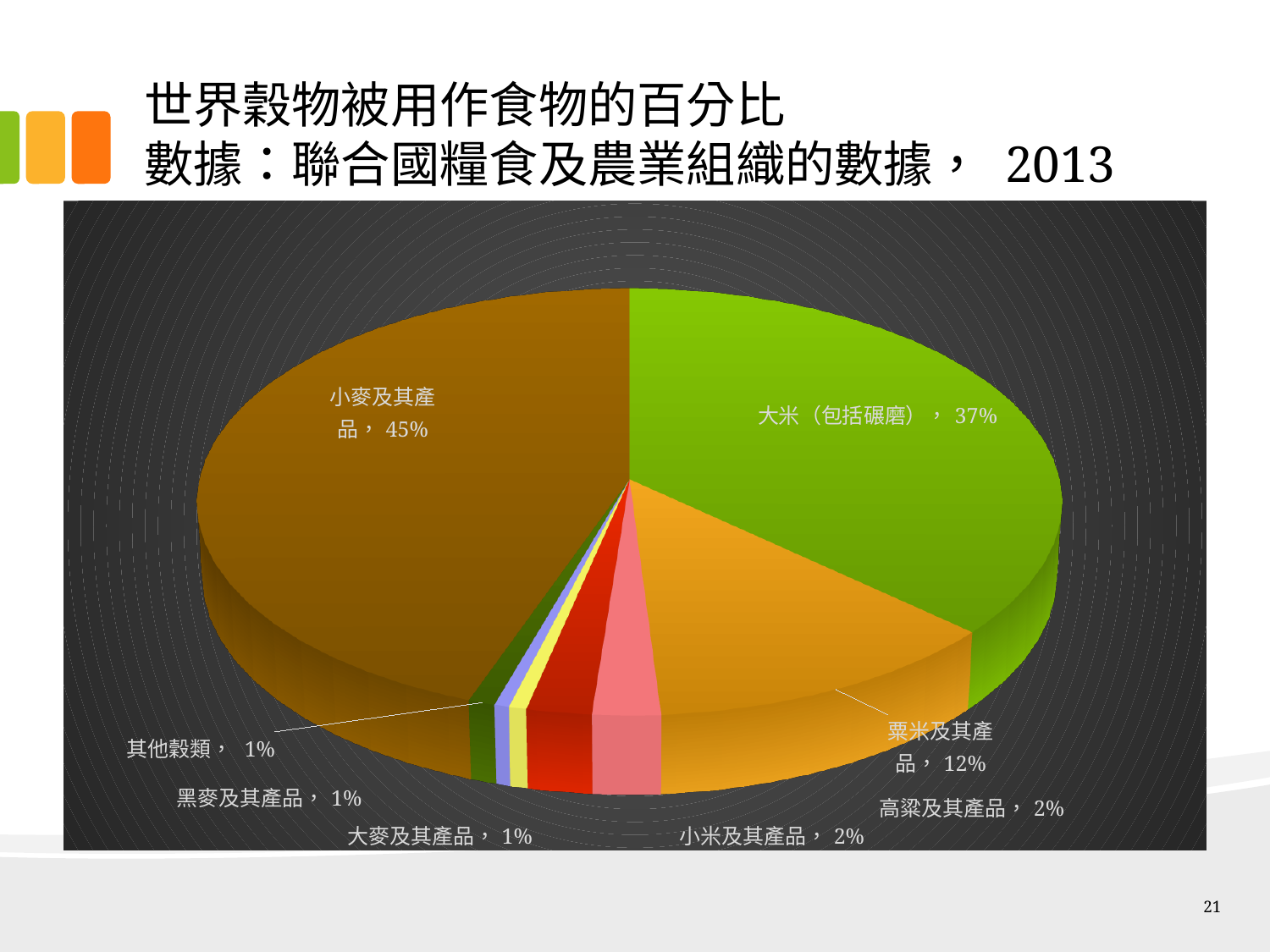

# 世界穀物被用作食物的百分比 數據：聯合國糧食及農業組織的數據， 2013

[unsupported chart]

21